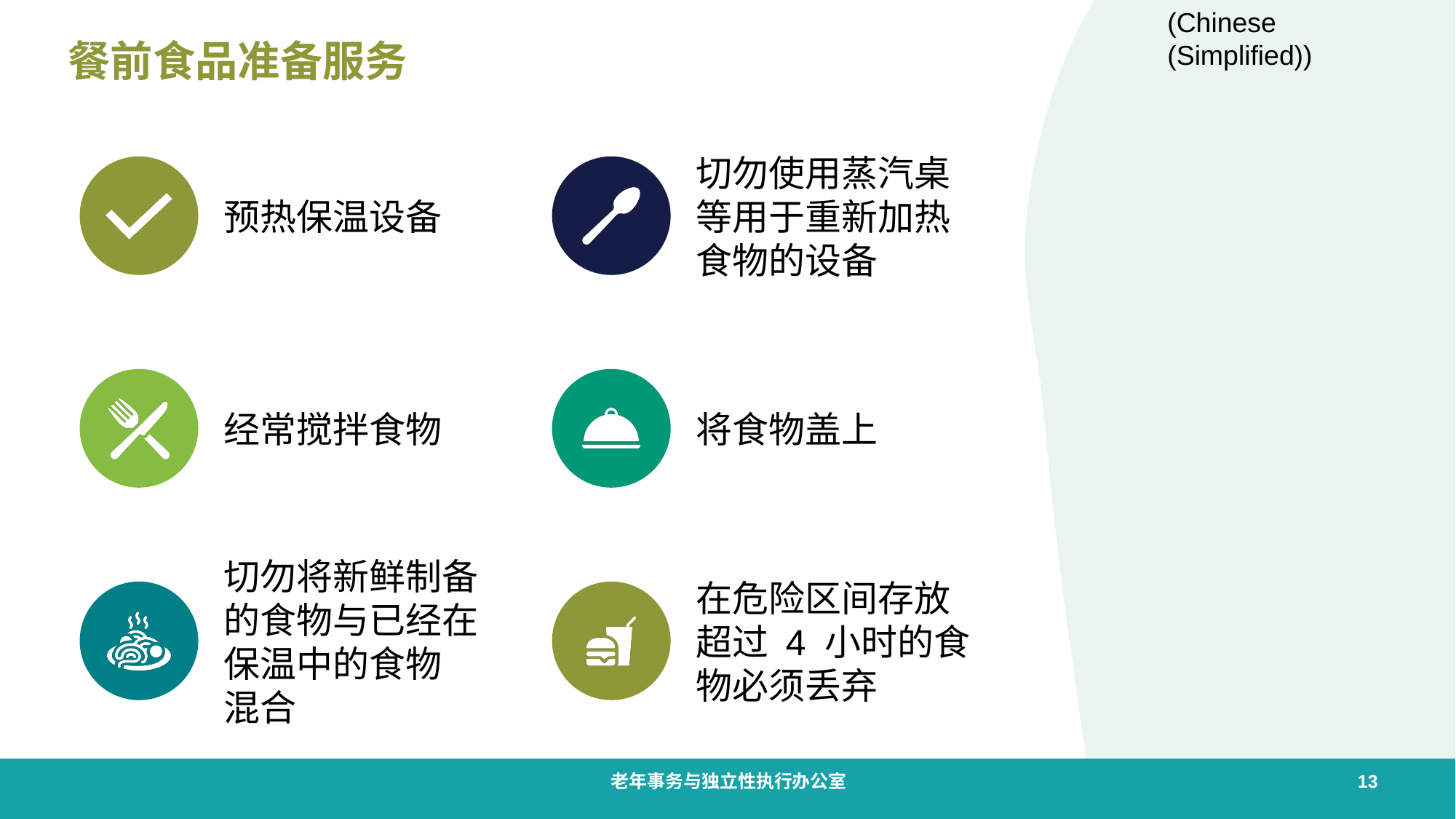

# 餐前食品准备服务
预热保温设备
切勿使用蒸汽桌等用于重新加热食物的设备
经常搅拌食物
将食物盖上
切勿将新鲜制备的食物与已经在保温中的食物
混合
在危险区间存放超过 4 小时的食物必须丢弃